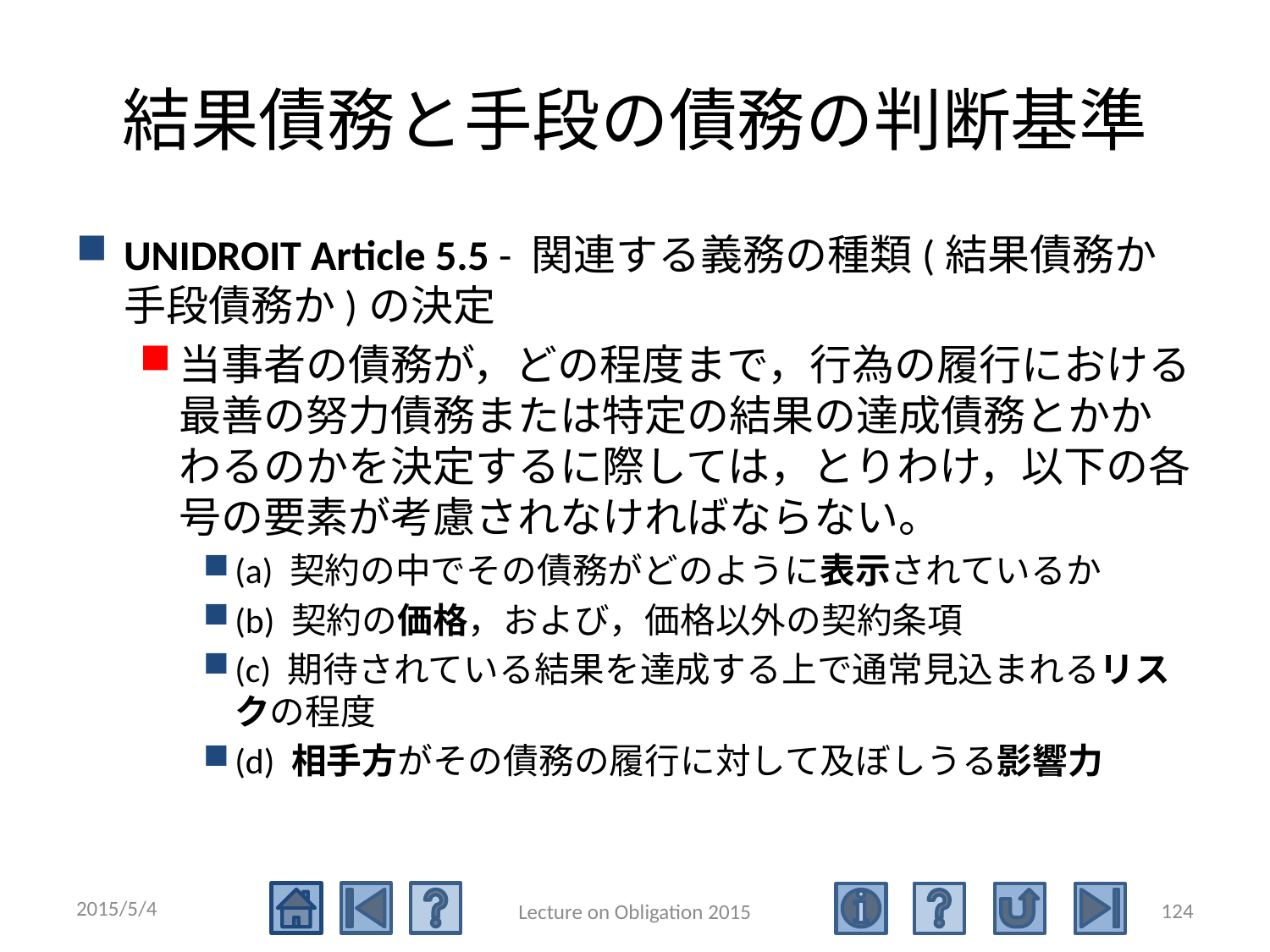

# 結果債務と手段の債務の判断基準
UNIDROIT Article 5.5 - 関連する義務の種類(結果債務か手段債務か)の決定
当事者の債務が，どの程度まで，行為の履行における最善の努力債務または特定の結果の達成債務とかかわるのかを決定するに際しては，とりわけ，以下の各号の要素が考慮されなければならない。
(a) 契約の中でその債務がどのように表示されているか
(b) 契約の価格，および，価格以外の契約条項
(c) 期待されている結果を達成する上で通常見込まれるリスクの程度
(d) 相手方がその債務の履行に対して及ぼしうる影響力
2015/5/4
124
Lecture on Obligation 2015